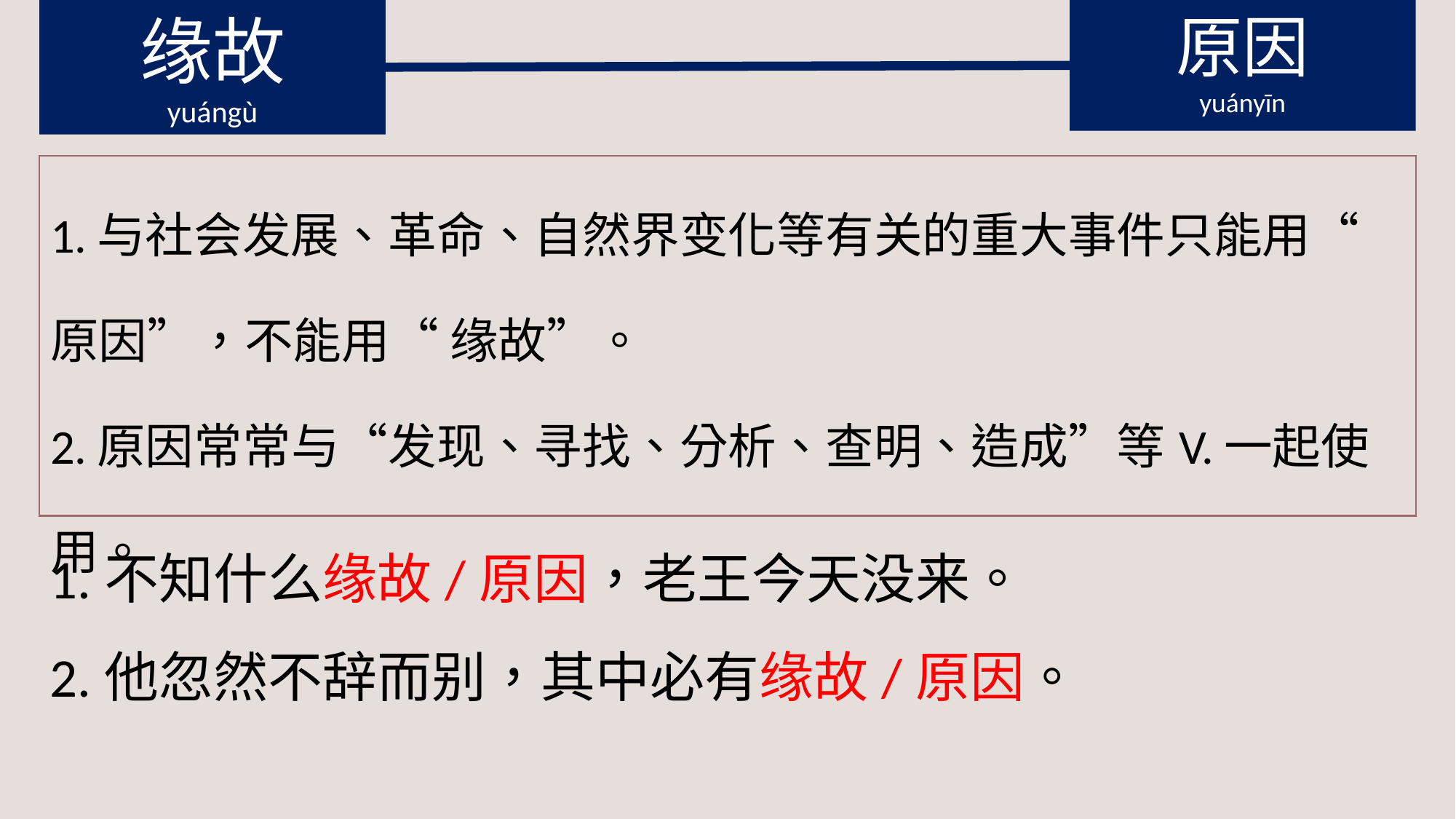

缘故
yuángù
原因
yuányīn

| 1.与社会发展、革命、自然界变化等有关的重大事件只能用“ 原因”，不能用“ 缘故”。 2.原因常常与“发现、寻找、分析、查明、造成”等V.一起使用。 |
| --- |
1.不知什么缘故/原因，老王今天没来。
2.他忽然不辞而别，其中必有缘故/原因。